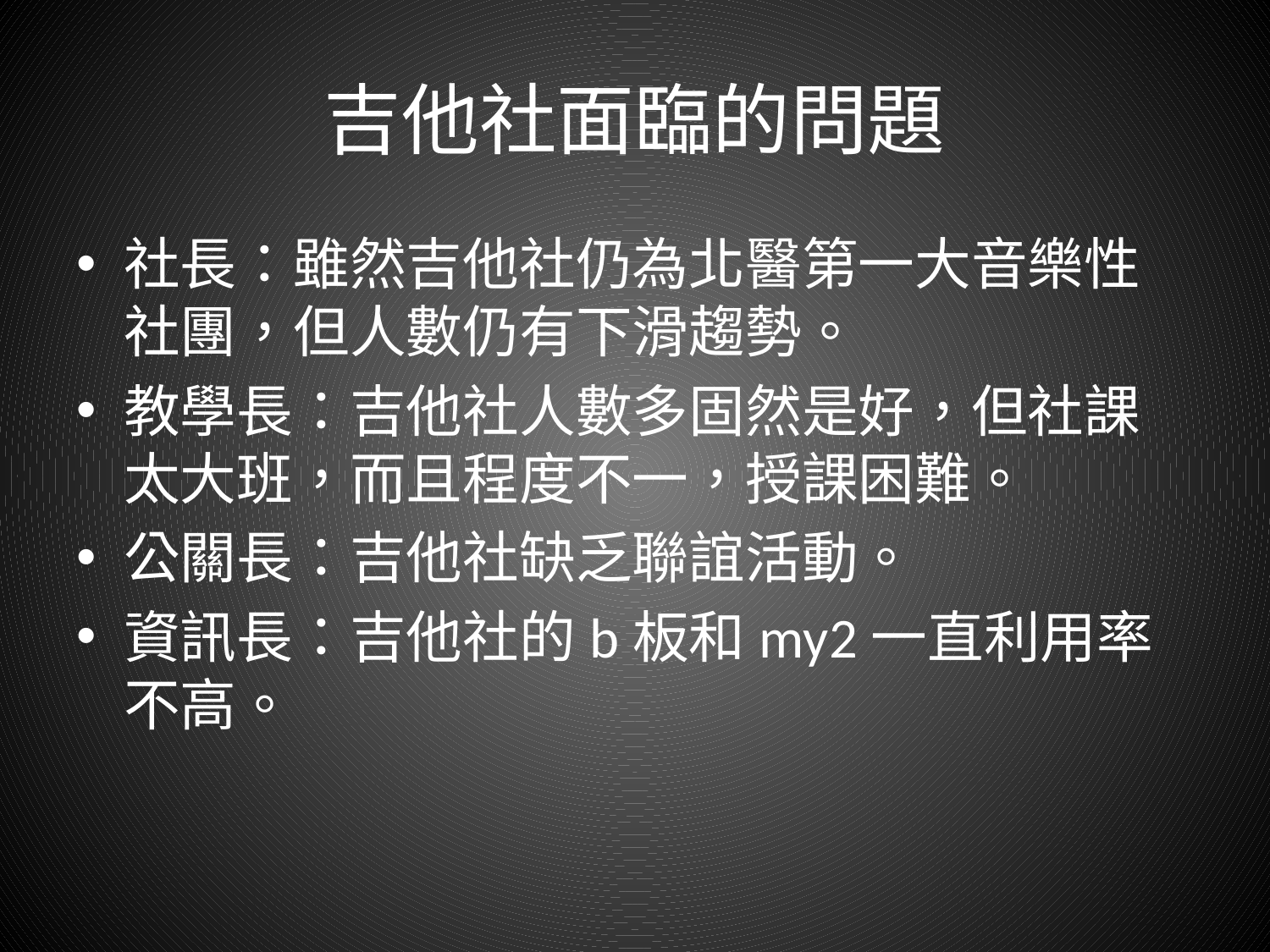

# 吉他社面臨的問題
社長：雖然吉他社仍為北醫第一大音樂性社團，但人數仍有下滑趨勢。
教學長：吉他社人數多固然是好，但社課太大班，而且程度不一，授課困難。
公關長：吉他社缺乏聯誼活動。
資訊長：吉他社的b板和my2一直利用率不高。